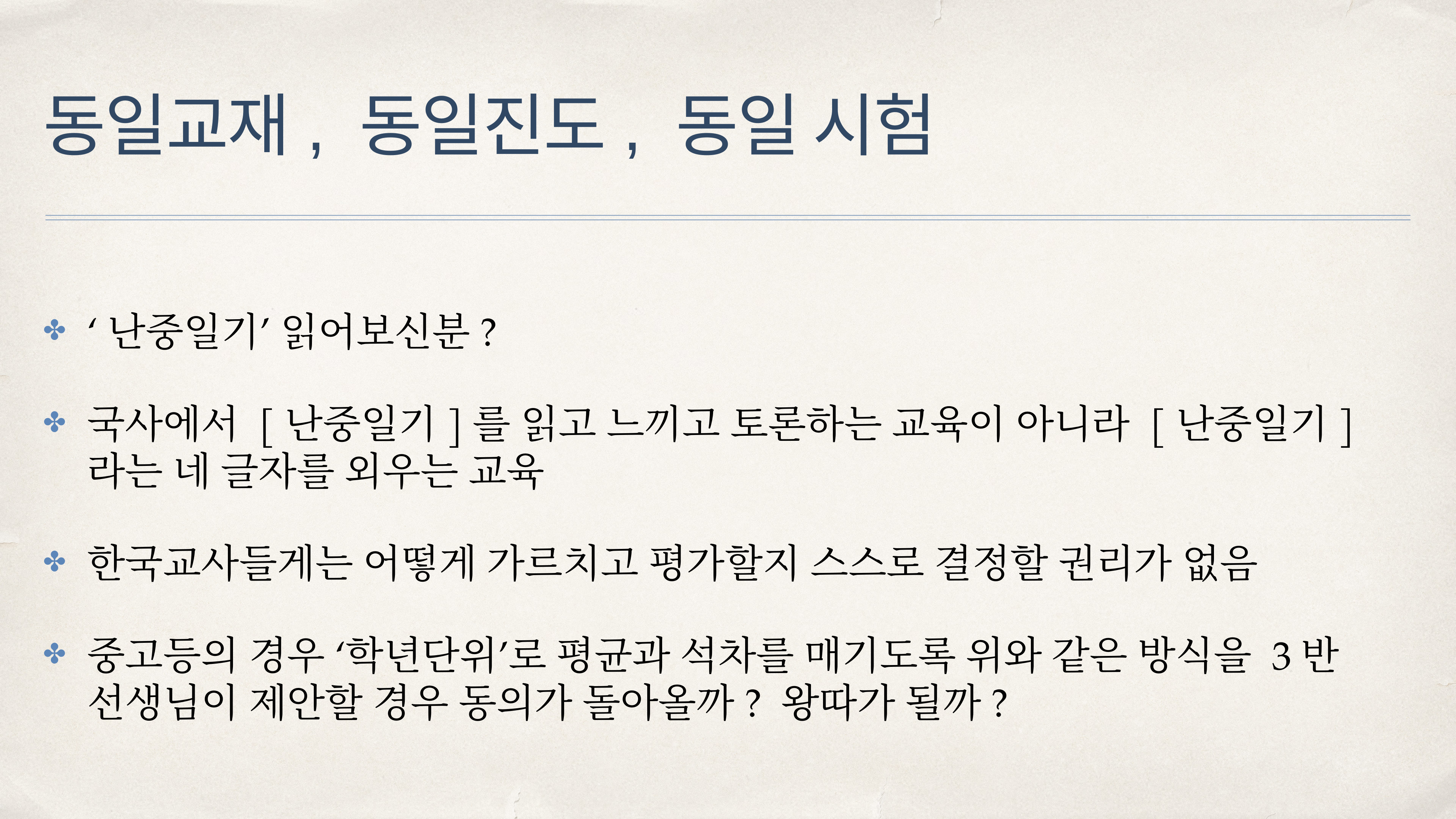

# 동일교재, 동일진도, 동일 시험
‘난중일기’ 읽어보신분?
국사에서 [난중일기]를 읽고 느끼고 토론하는 교육이 아니라 [난중일기] 라는 네 글자를 외우는 교육
한국교사들게는 어떻게 가르치고 평가할지 스스로 결정할 권리가 없음
중고등의 경우 ‘학년단위’로 평균과 석차를 매기도록 위와 같은 방식을 3반 선생님이 제안할 경우 동의가 돌아올까? 왕따가 될까?